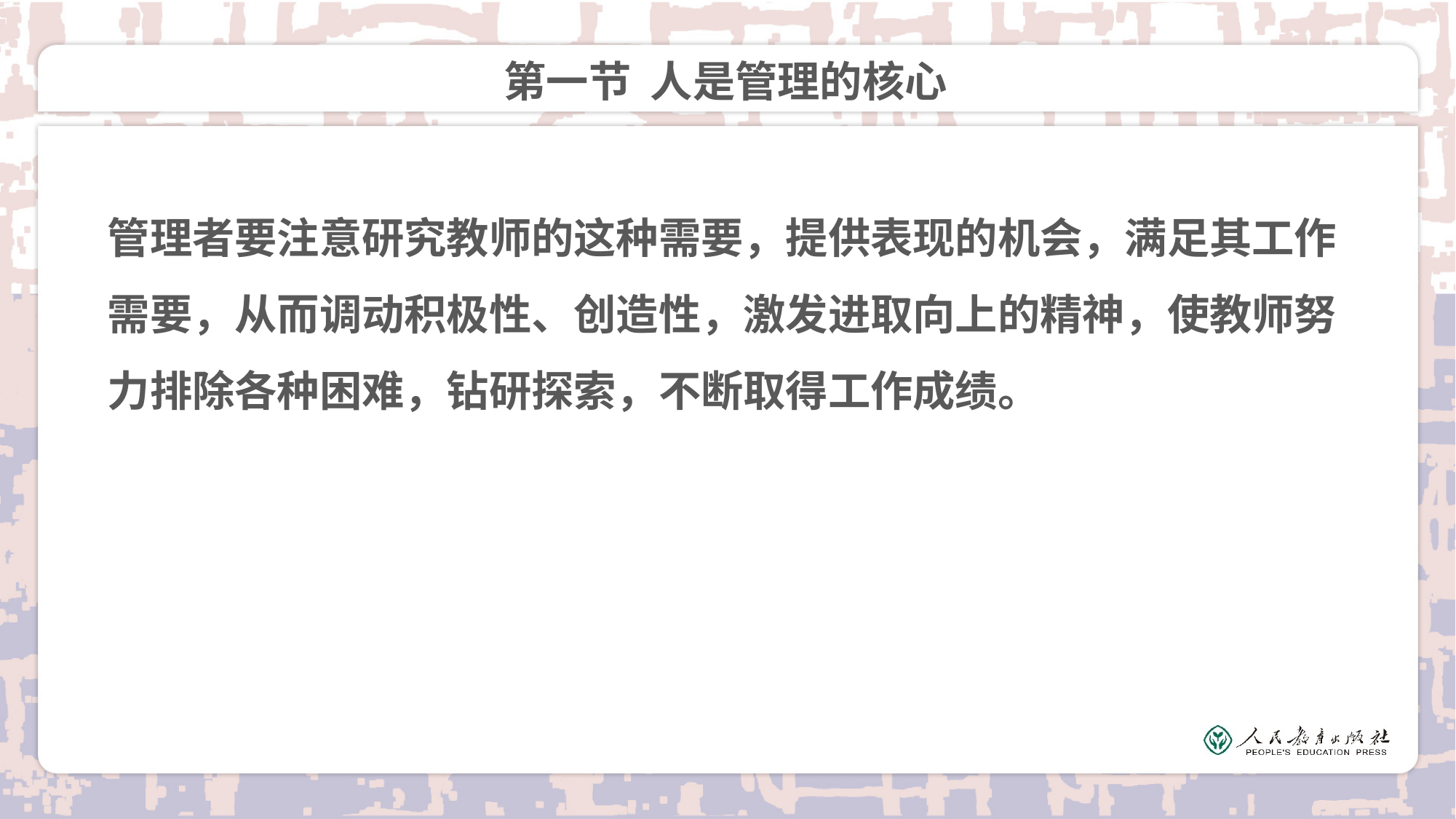

# 第一节  人是管理的核心
管理者要注意研究教师的这种需要，提供表现的机会，满足其工作需要，从而调动积极性、创造性，激发进取向上的精神，使教师努力排除各种困难，钻研探索，不断取得工作成绩。